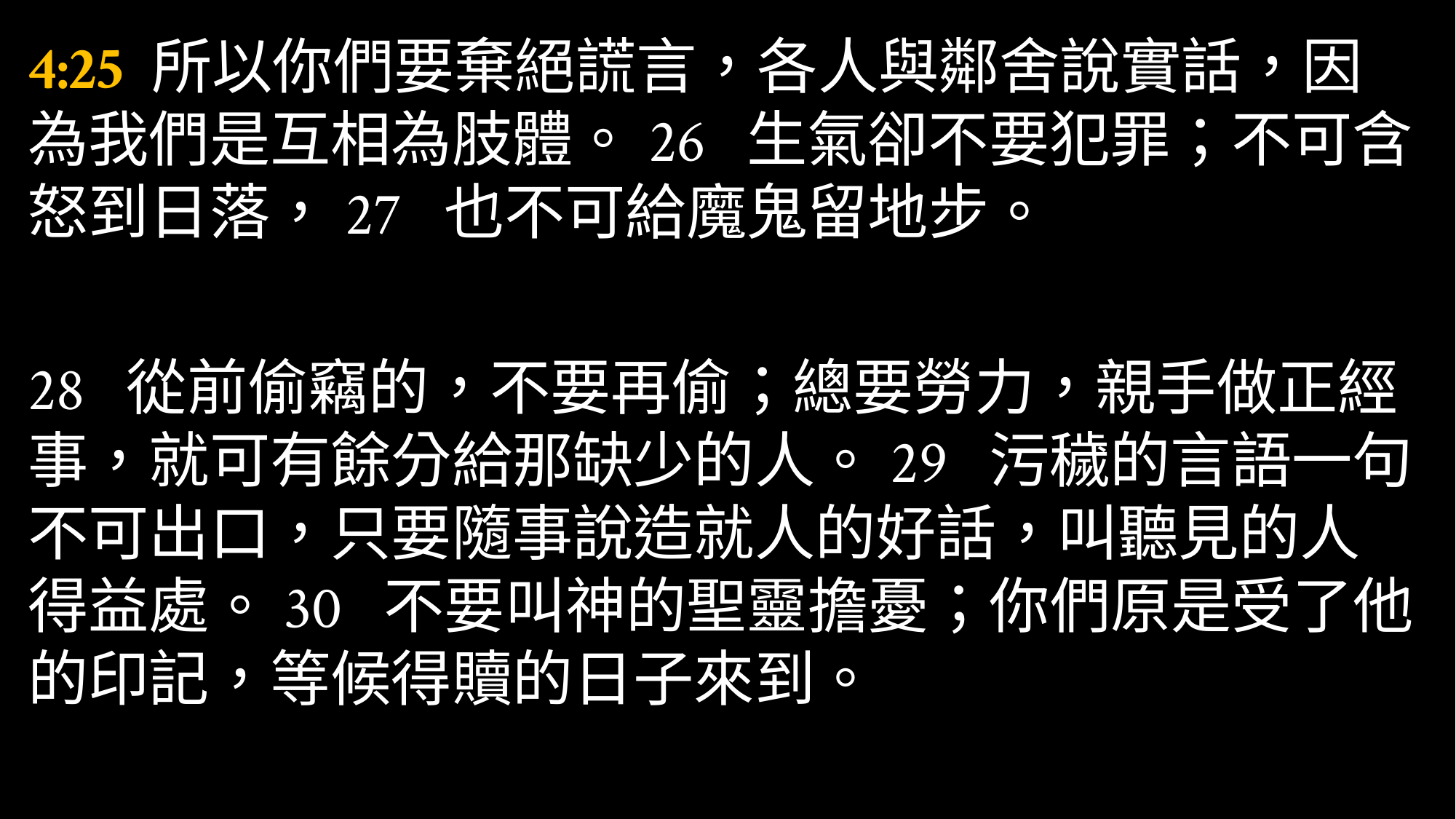

4:25 所以你們要棄絕謊言，各人與鄰舍說實話，因為我們是互相為肢體。26  生氣卻不要犯罪；不可含怒到日落，27  也不可給魔鬼留地步。

28  從前偷竊的，不要再偷；總要勞力，親手做正經事，就可有餘分給那缺少的人。29  污穢的言語一句不可出口，只要隨事說造就人的好話，叫聽見的人得益處。30  不要叫神的聖靈擔憂；你們原是受了他的印記，等候得贖的日子來到。